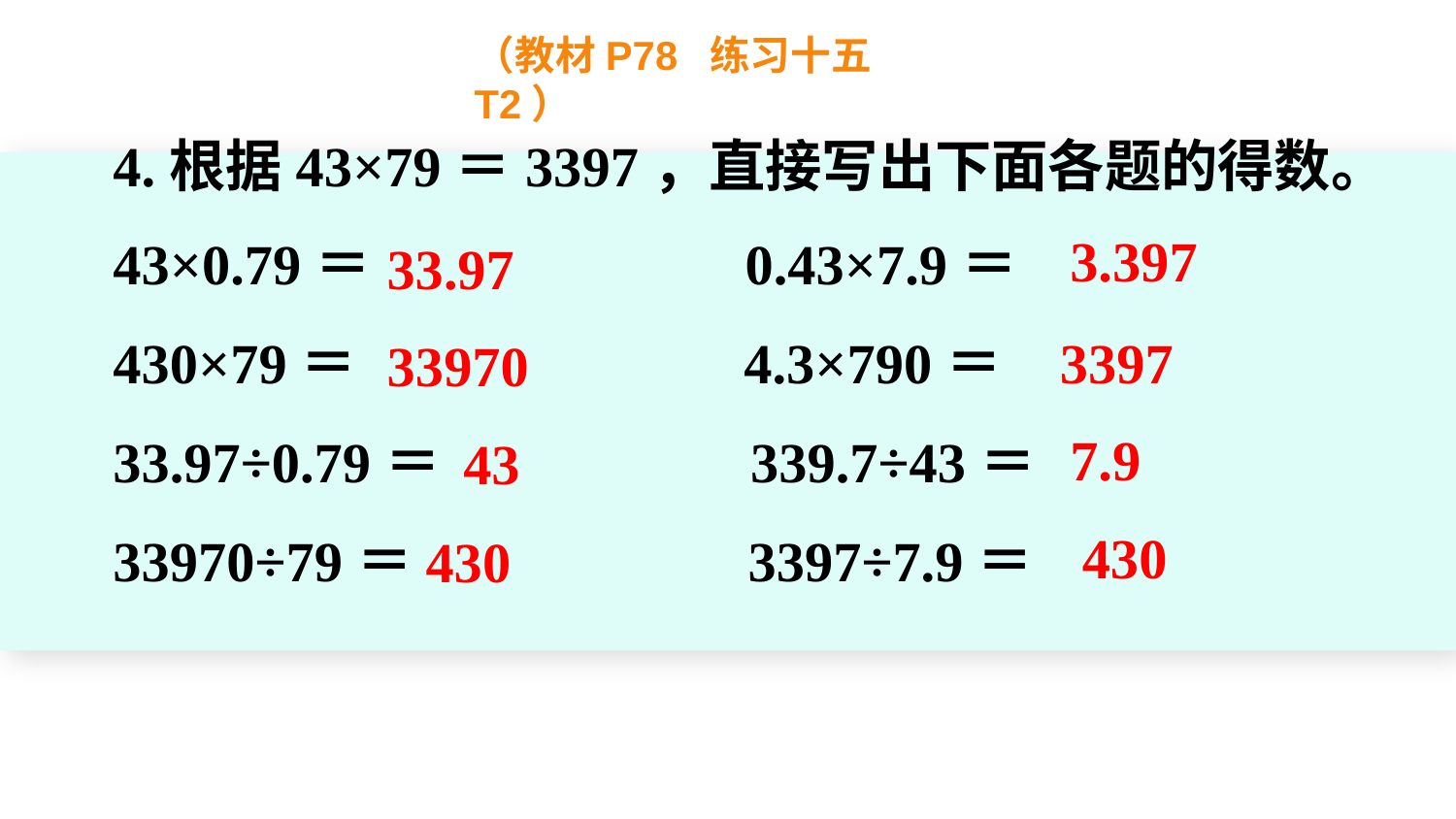

（教材P78  练习十五T2）
4.根据43×79＝3397，直接写出下面各题的得数。
43×0.79＝                            0.43×7.9＝
430×79＝                             4.3×790＝
33.97÷0.79＝                       339.7÷43＝
33970÷79＝                         3397÷7.9＝
3.397
33.97
3397
33970
7.9
43
430
430